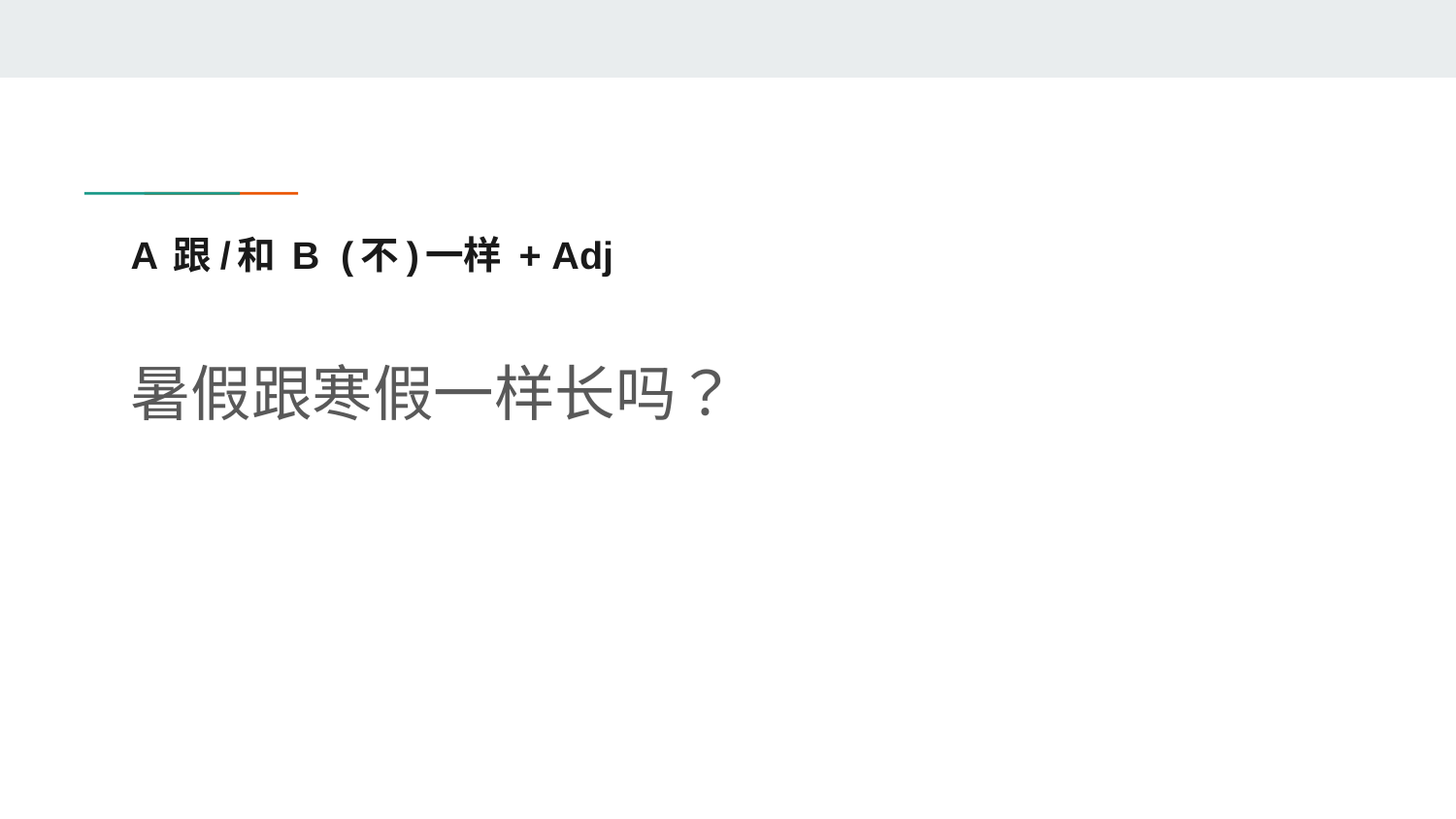

# A 跟/和 B  (不)一样 + Adj
暑假跟寒假一样长吗？